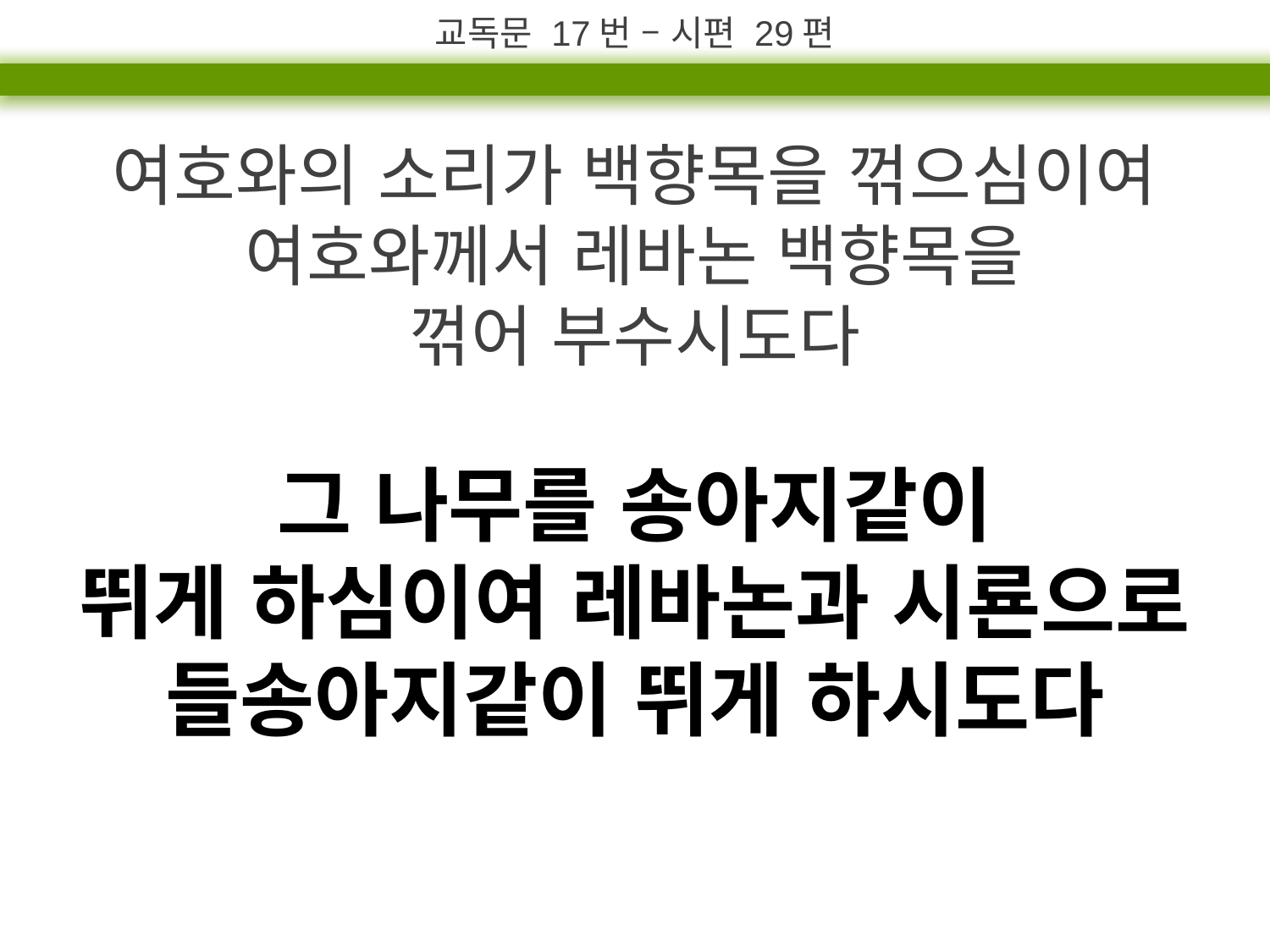

교독문 17번 – 시편 29편

여호와의 소리가 백향목을 꺾으심이여
여호와께서 레바논 백향목을
꺾어 부수시도다
그 나무를 송아지같이
뛰게 하심이여 레바논과 시룐으로 들송아지같이 뛰게 하시도다